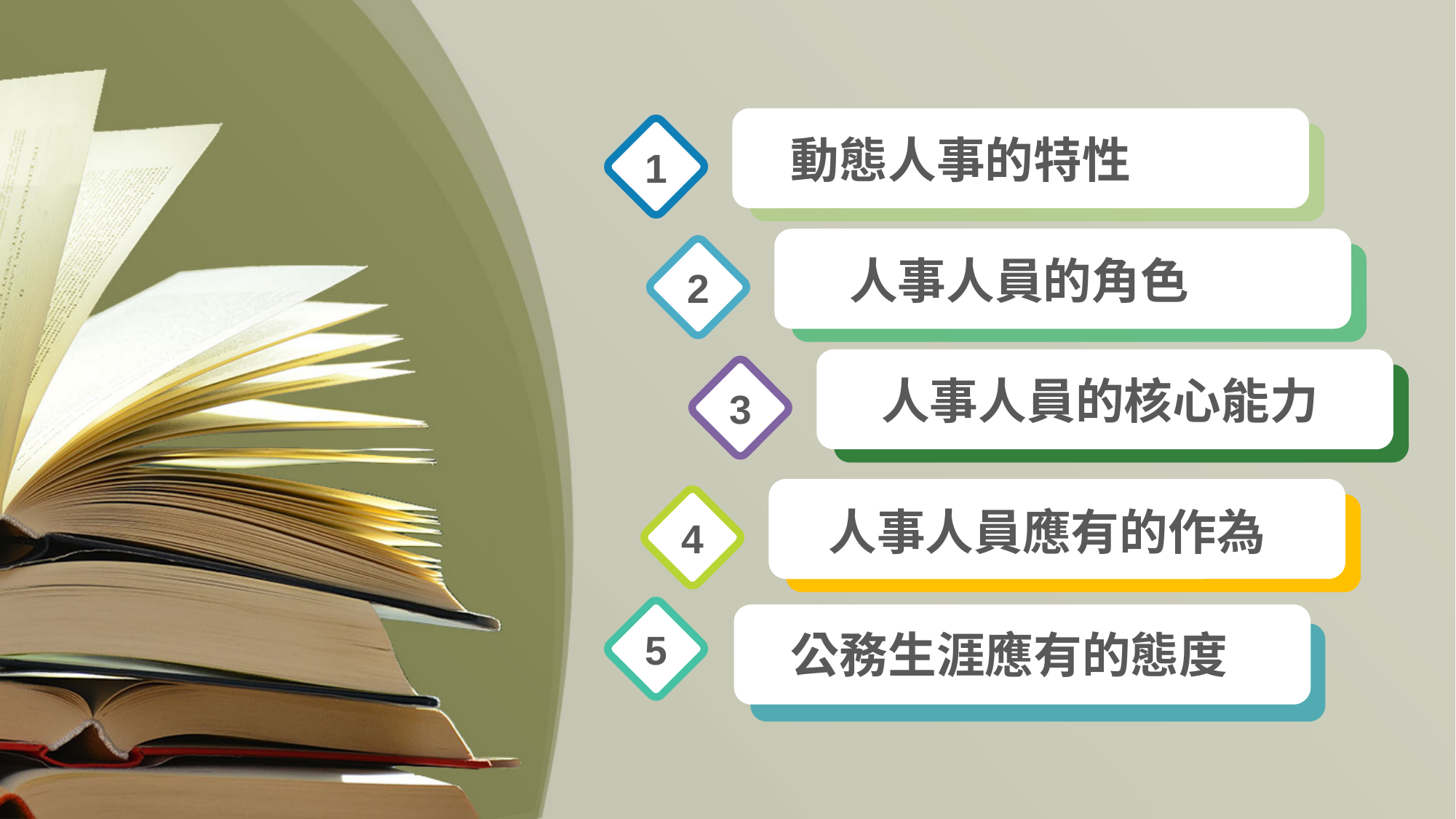

動態人事的特性

1

2
人事人員的角色

3
人事人員的核心能力

4
人事人員應有的作為

5
公務生涯應有的態度